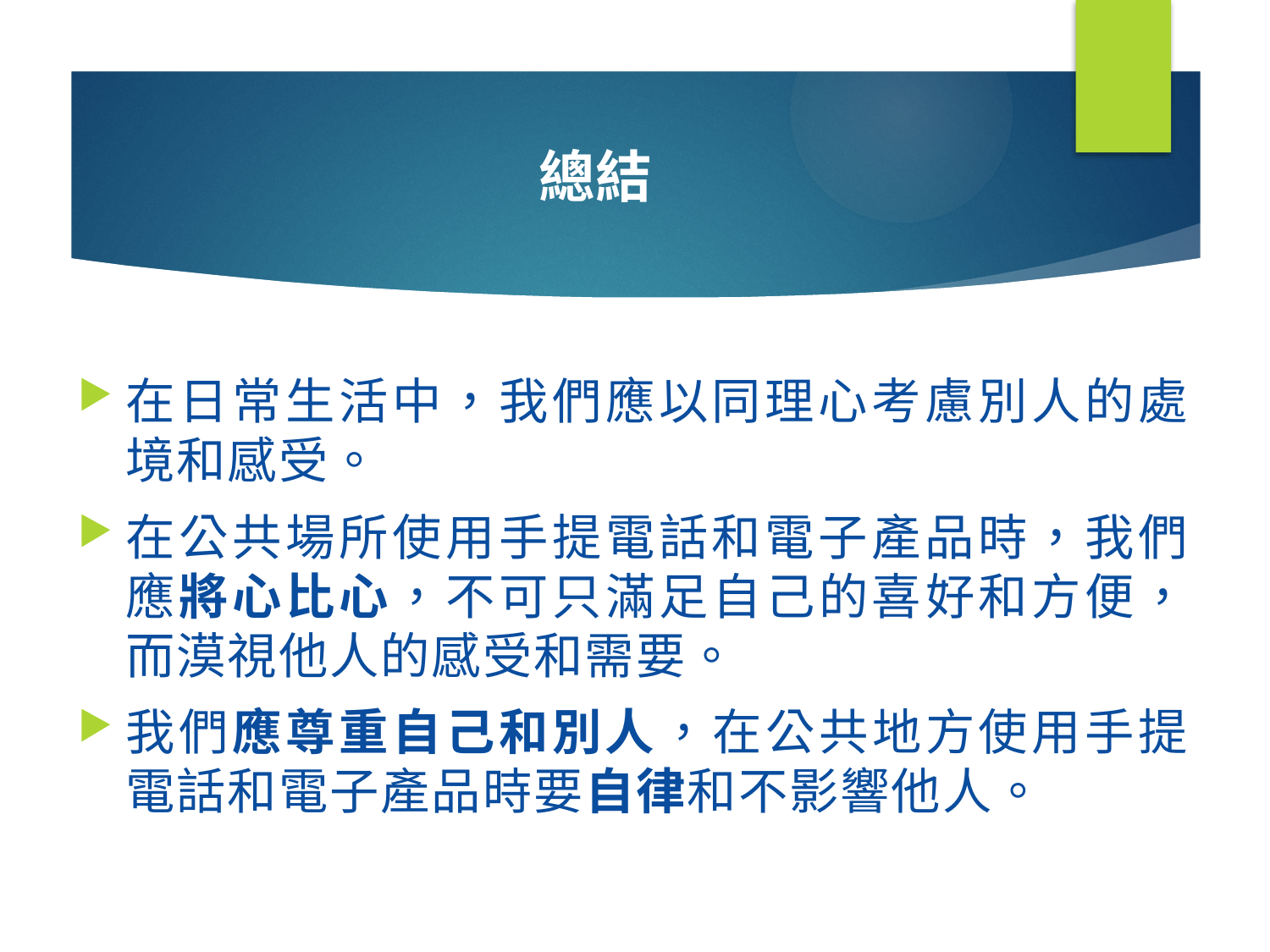

# 總結

在日常生活中，我們應以同理心考慮別人的處境和感受。
在公共場所使用手提電話和電子產品時，我們應將心比心，不可只滿足自己的喜好和方便，而漠視他人的感受和需要。
我們應尊重自己和別人，在公共地方使用手提電話和電子產品時要自律和不影響他人。